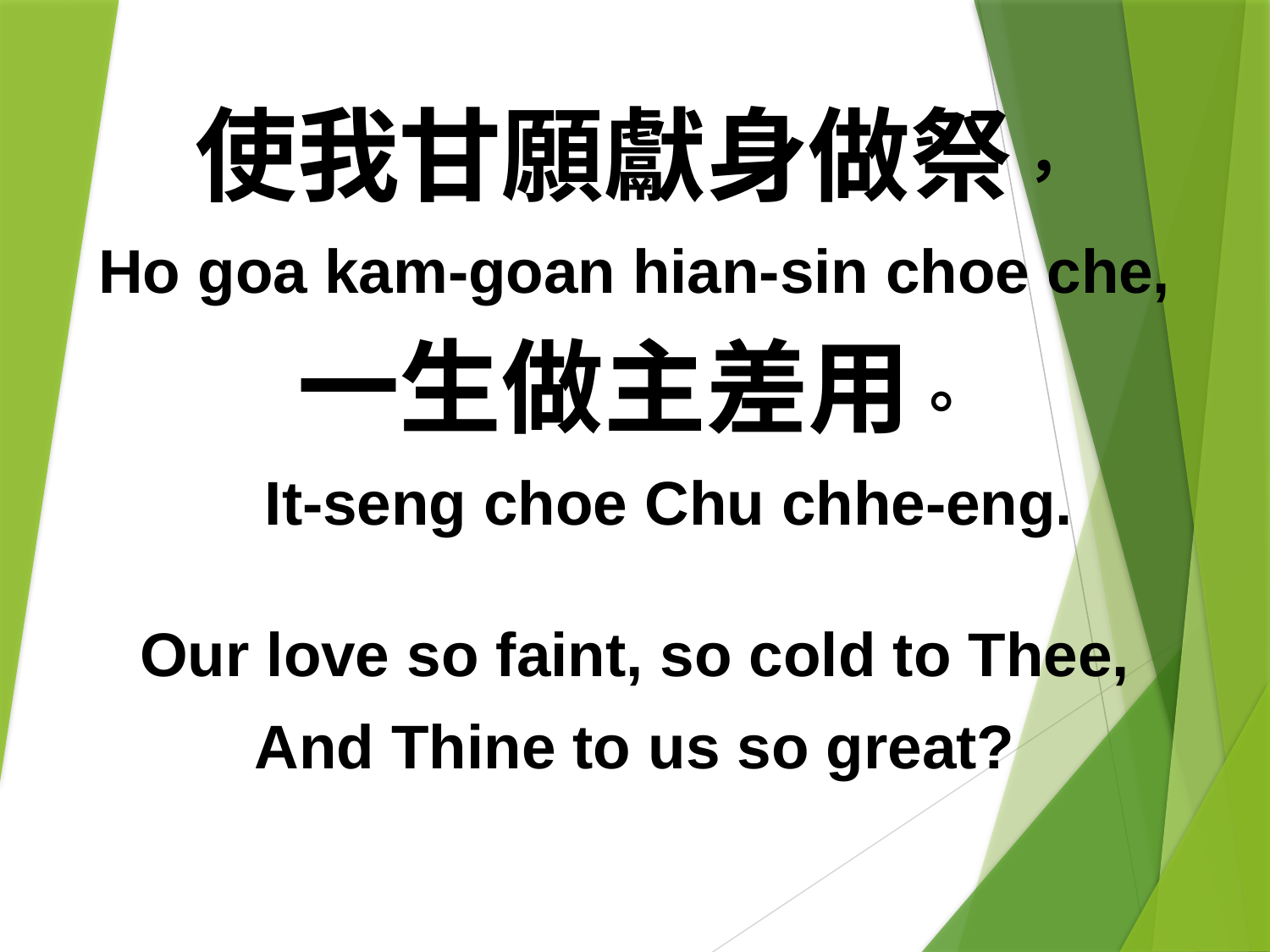

使我甘願獻身做祭，
Ho goa kam-goan hian-sin choe che,
一生做主差用。
    It-seng choe Chu chhe-eng.

Our love so faint, so cold to Thee,
And Thine to us so great?